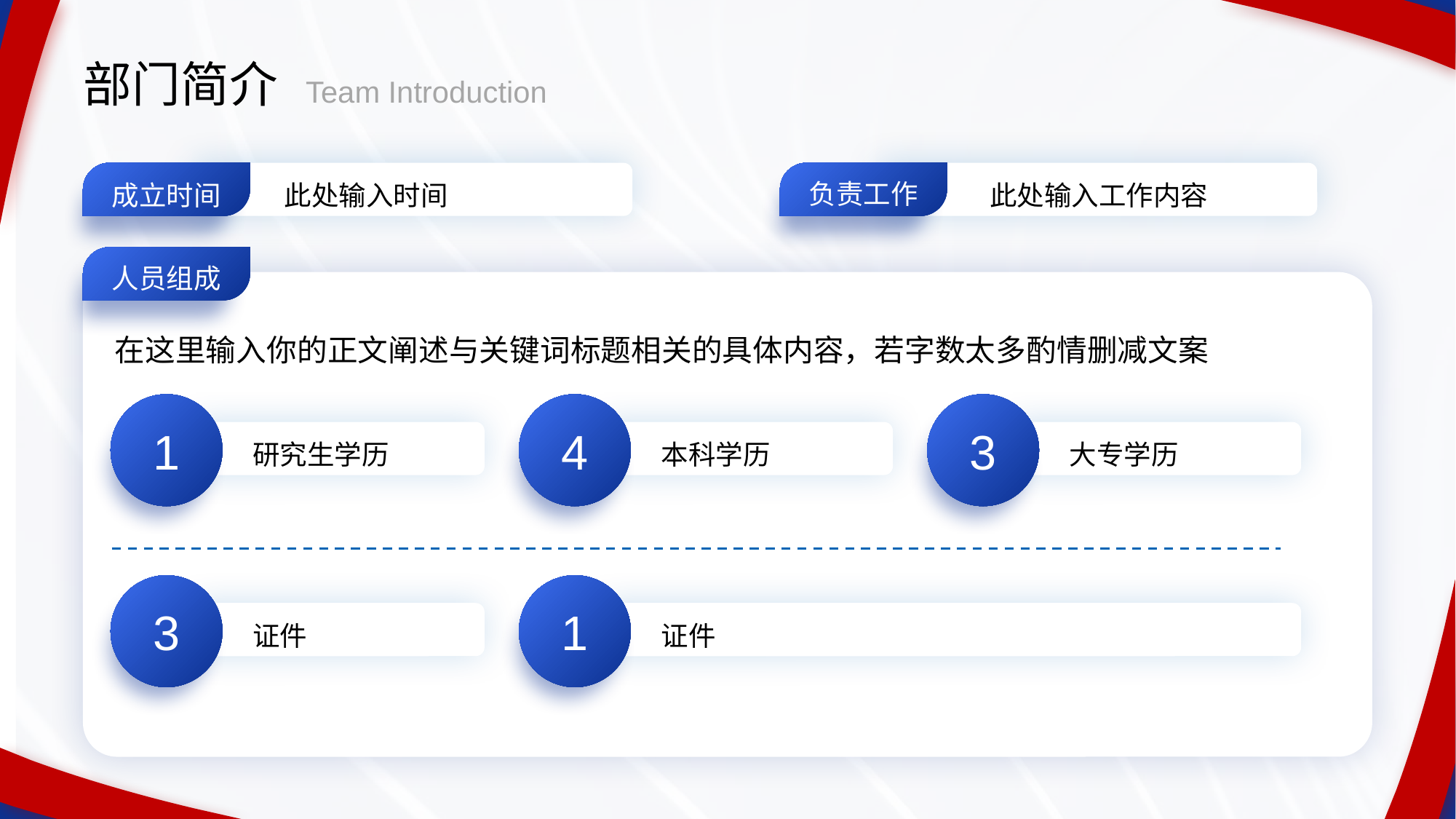

部门简介
Team Introduction
负责工作

此处输入时间
此处输入工作内容
成立时间
人员组成

在这里输入你的正文阐述与关键词标题相关的具体内容，若字数太多酌情删减文案
1
4
3

研究生学历
本科学历
大专学历
3
1

证件
证件